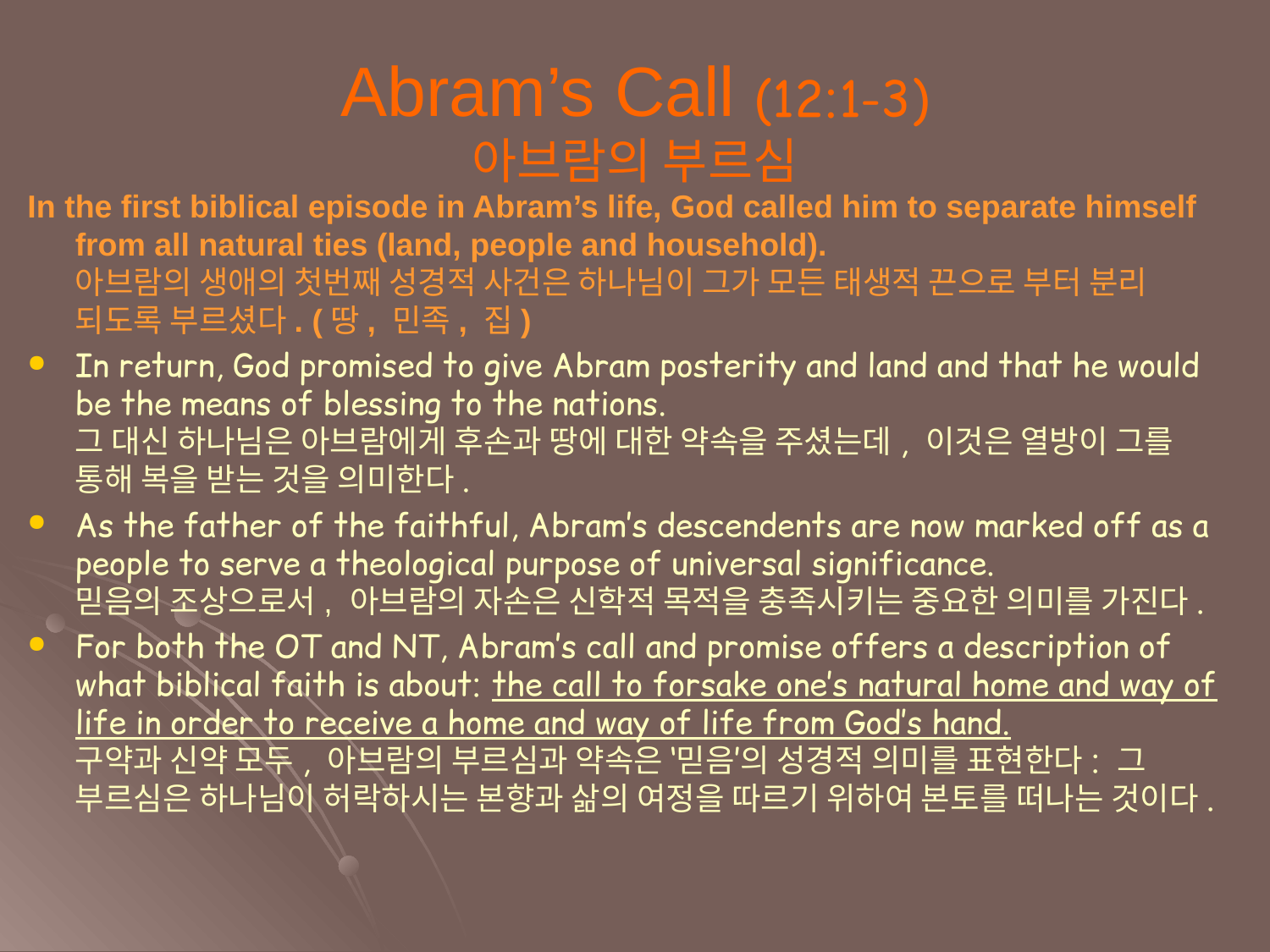

Abram’s Call (12:1-3)
아브람의 부르심
In the first biblical episode in Abram’s life, God called him to separate himself from all natural ties (land, people and household).
아브람의 생애의 첫번째 성경적 사건은 하나님이 그가 모든 태생적 끈으로 부터 분리 되도록 부르셨다. (땅, 민족, 집)
In return, God promised to give Abram posterity and land and that he would be the means of blessing to the nations.
그 대신 하나님은 아브람에게 후손과 땅에 대한 약속을 주셨는데, 이것은 열방이 그를 통해 복을 받는 것을 의미한다.
As the father of the faithful, Abram’s descendents are now marked off as a people to serve a theological purpose of universal significance.
믿음의 조상으로서, 아브람의 자손은 신학적 목적을 충족시키는 중요한 의미를 가진다.
For both the OT and NT, Abram’s call and promise offers a description of what biblical faith is about: the call to forsake one’s natural home and way of life in order to receive a home and way of life from God’s hand.
구약과 신약 모두, 아브람의 부르심과 약속은 ‘믿음’의 성경적 의미를 표현한다: 그 부르심은 하나님이 허락하시는 본향과 삶의 여정을 따르기 위하여 본토를 떠나는 것이다.